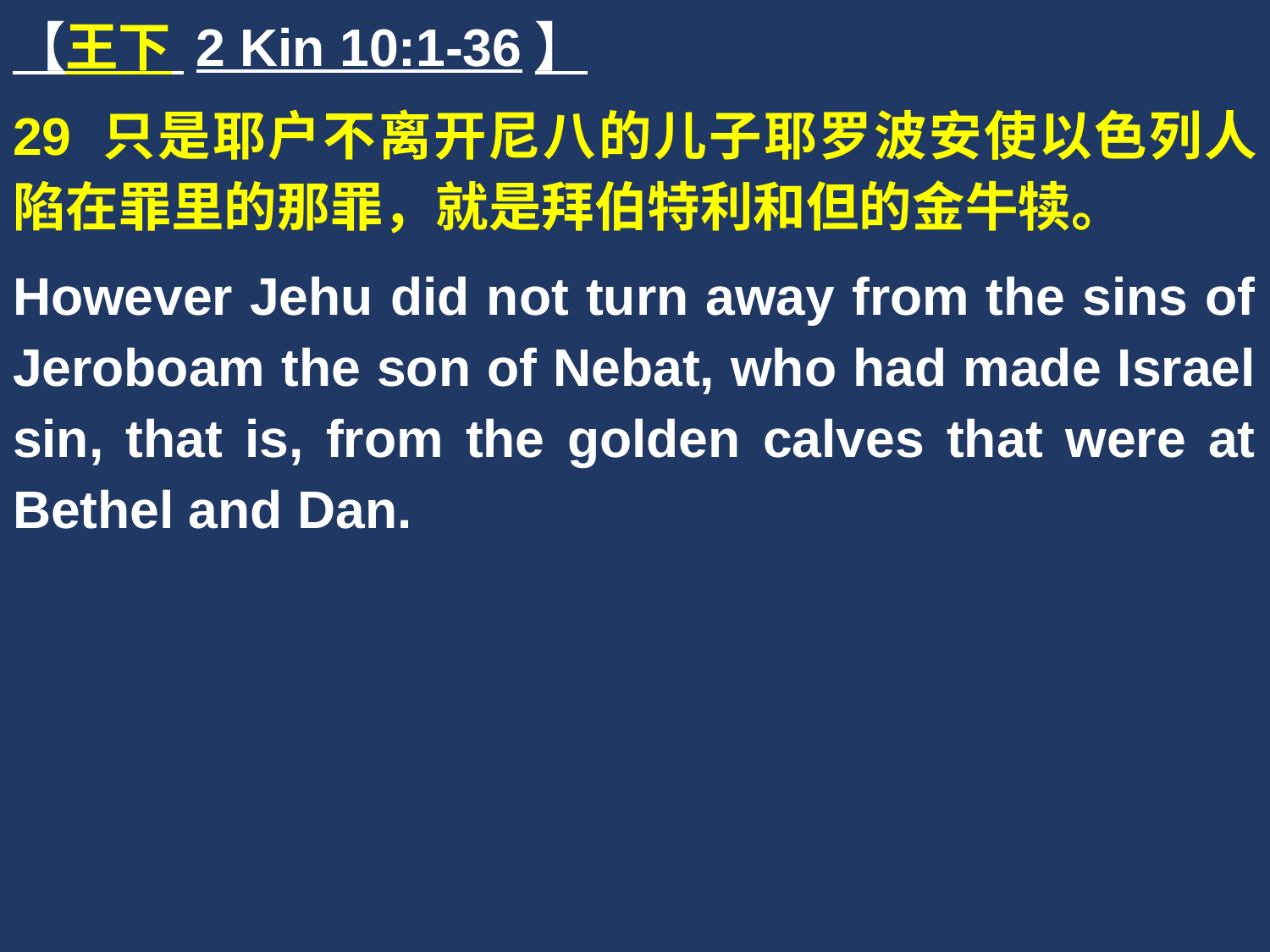

【王下 2 Kin 10:1-36】
29 只是耶户不离开尼八的儿子耶罗波安使以色列人陷在罪里的那罪，就是拜伯特利和但的金牛犊。
However Jehu did not turn away from the sins of Jeroboam the son of Nebat, who had made Israel sin, that is, from the golden calves that were at Bethel and Dan.